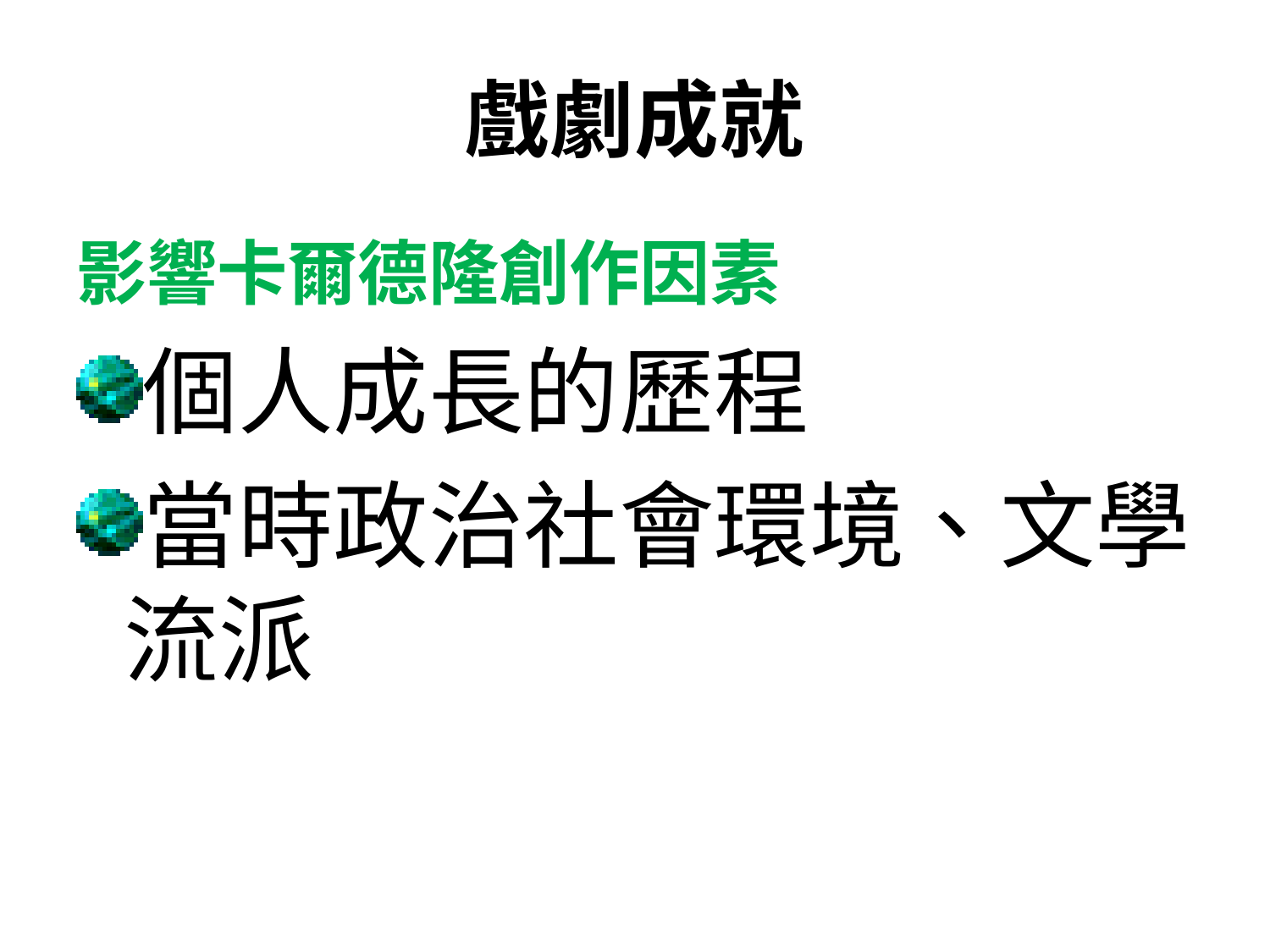

# 戲劇成就
影響卡爾德隆創作因素
個人成長的歷程
當時政治社會環境、文學流派